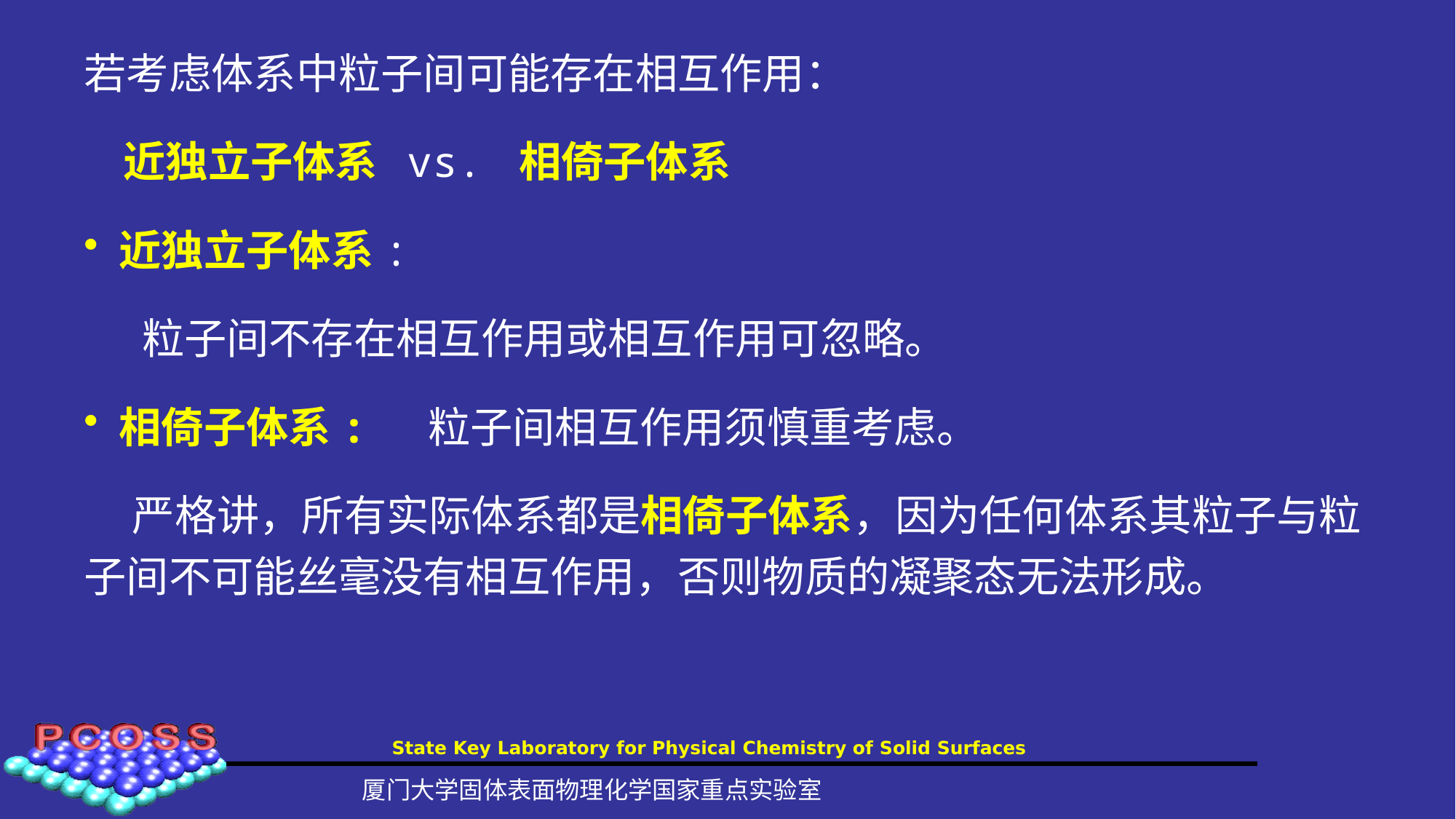

若考虑体系中粒子间可能存在相互作用：
   近独立子体系  vs. 相倚子体系
 近独立子体系:
     粒子间不存在相互作用或相互作用可忽略。
 相倚子体系:  粒子间相互作用须慎重考虑。
    严格讲，所有实际体系都是相倚子体系，因为任何体系其粒子与粒子间不可能丝毫没有相互作用，否则物质的凝聚态无法形成。